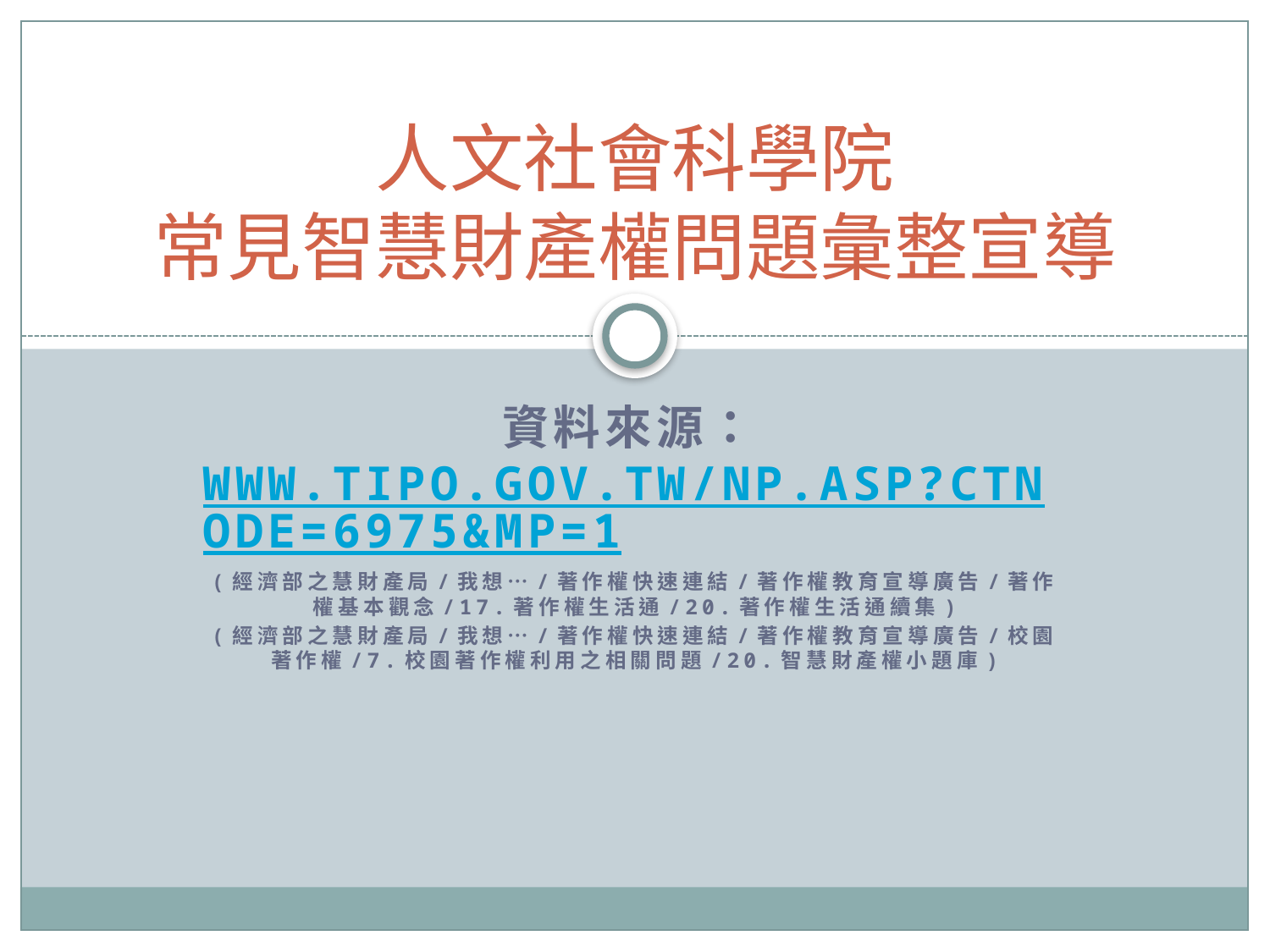

# 人文社會科學院 常見智慧財產權問題彙整宣導
資料來源：www.tipo.gov.tw/np.asp?ctNode=6975&mp=1
(經濟部之慧財產局/我想…/著作權快速連結/著作權教育宣導廣告/著作權基本觀念/17.著作權生活通/20.著作權生活通續集)
(經濟部之慧財產局/我想…/著作權快速連結/著作權教育宣導廣告/校園著作權/7.校園著作權利用之相關問題/20.智慧財產權小題庫)